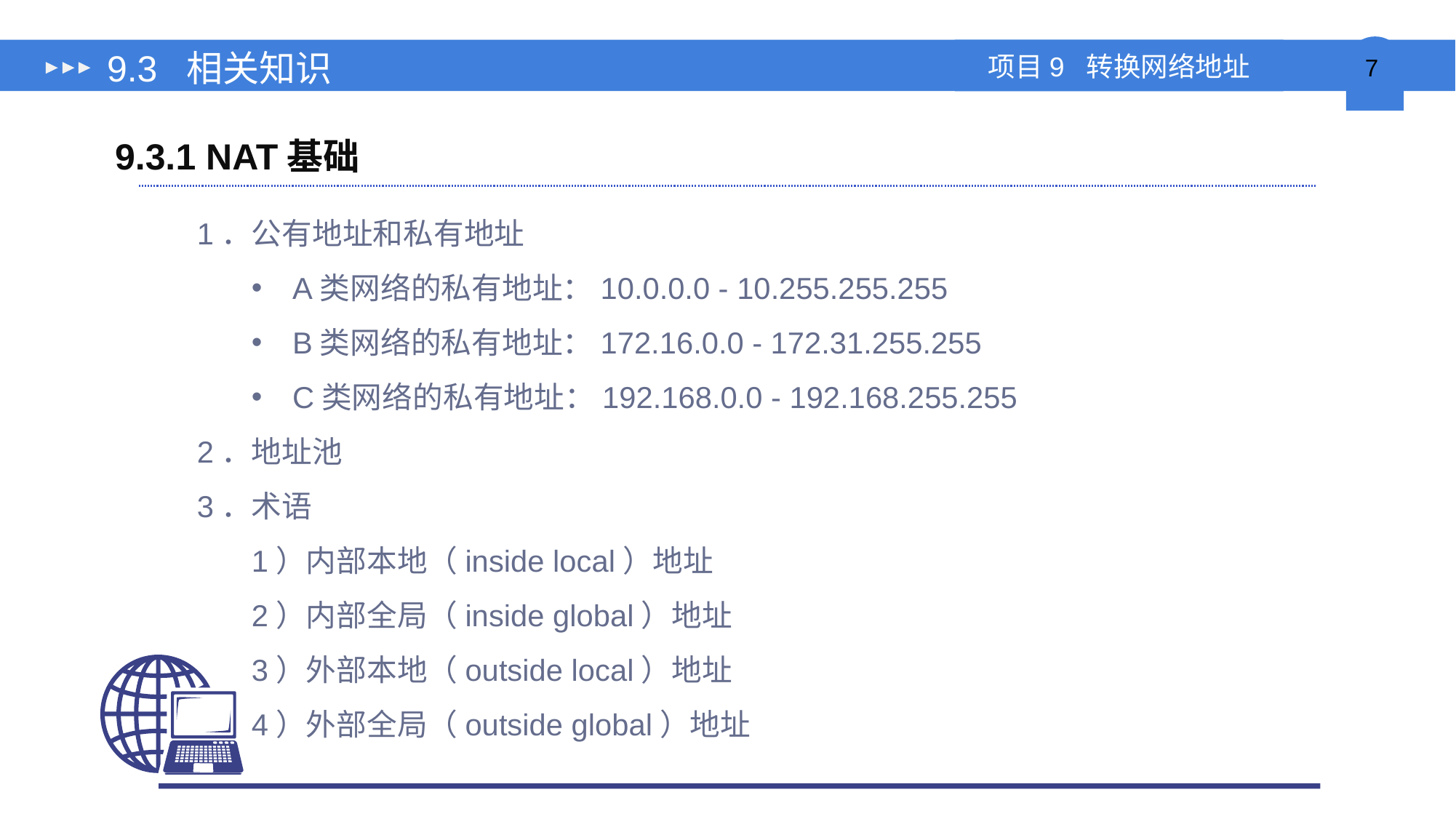

# 9.3  相关知识
9.3.1 NAT基础

1．公有地址和私有地址
A类网络的私有地址：10.0.0.0 - 10.255.255.255
B类网络的私有地址：172.16.0.0 - 172.31.255.255
C类网络的私有地址：192.168.0.0 - 192.168.255.255
2．地址池
3．术语
1）内部本地（inside local）地址
2）内部全局（inside global）地址
3）外部本地（outside local）地址
4）外部全局（outside global）地址